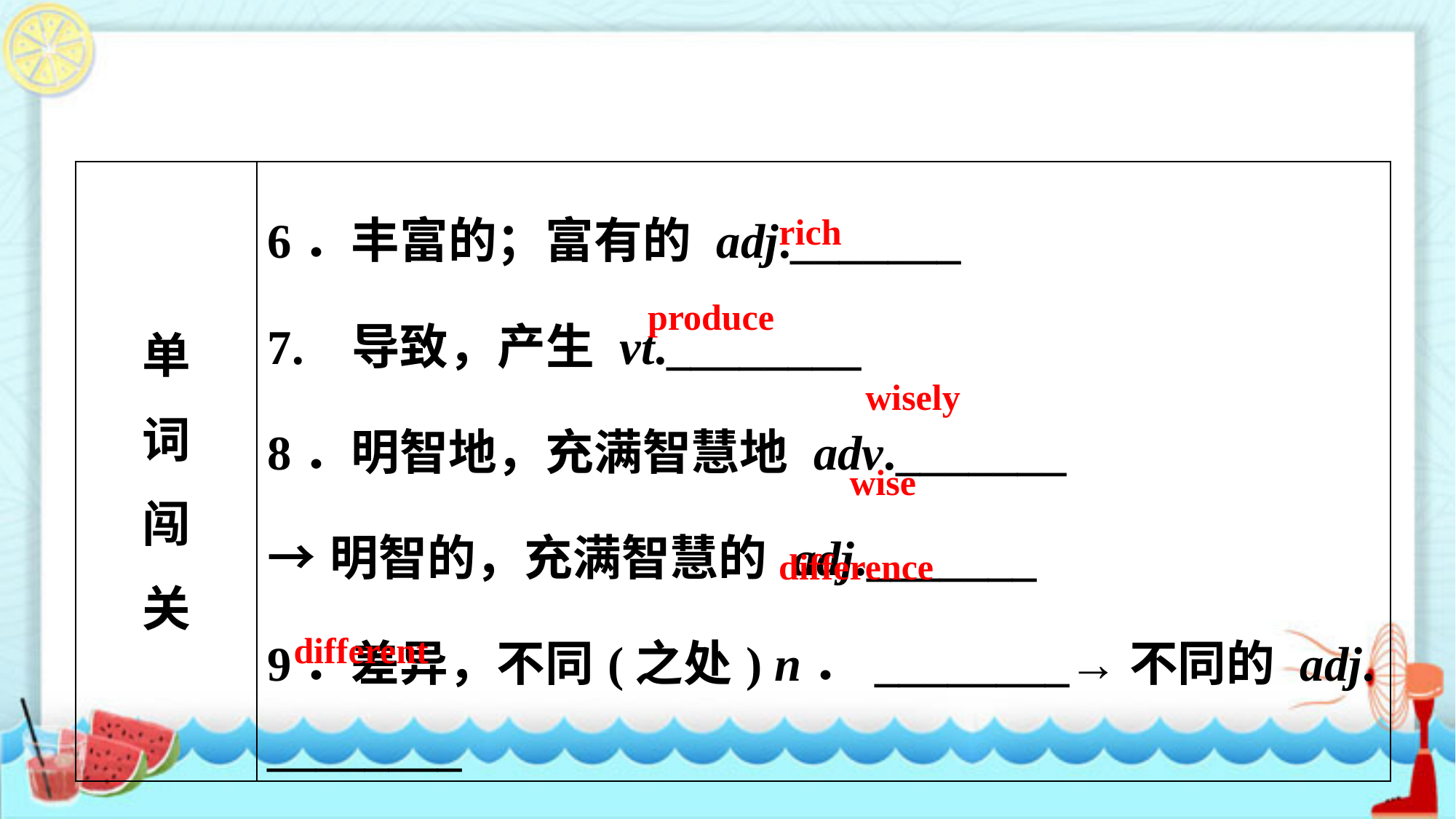

| 单 词 闯 关 | 6．丰富的；富有的 adj.\_\_\_\_\_\_\_ 7. 导致，产生 vt.\_\_\_\_\_\_\_\_ 8．明智地，充满智慧地 adv.\_\_\_\_\_\_\_ →明智的，充满智慧的 adj.\_\_\_\_\_\_\_ 9．差异，不同(之处) n．\_\_\_\_\_\_\_\_→不同的 adj. \_\_\_\_\_\_\_\_ |
| --- | --- |
rich
produce

wisely
wise
difference
different